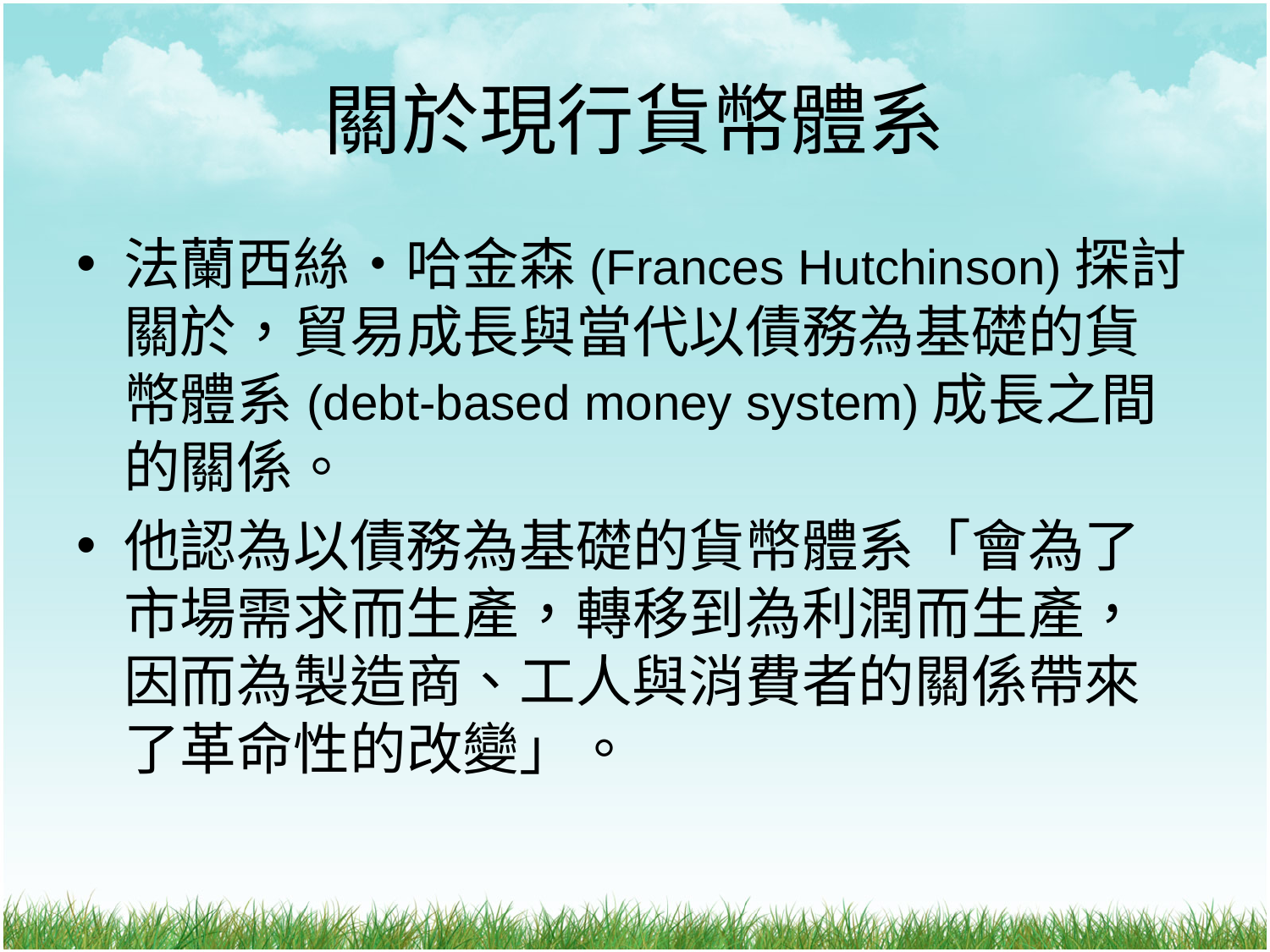

# 關於現行貨幣體系
法蘭西絲‧哈金森(Frances Hutchinson)探討關於，貿易成長與當代以債務為基礎的貨幣體系(debt-based money system)成長之間的關係。
他認為以債務為基礎的貨幣體系「會為了市場需求而生產，轉移到為利潤而生產，因而為製造商、工人與消費者的關係帶來了革命性的改變」。